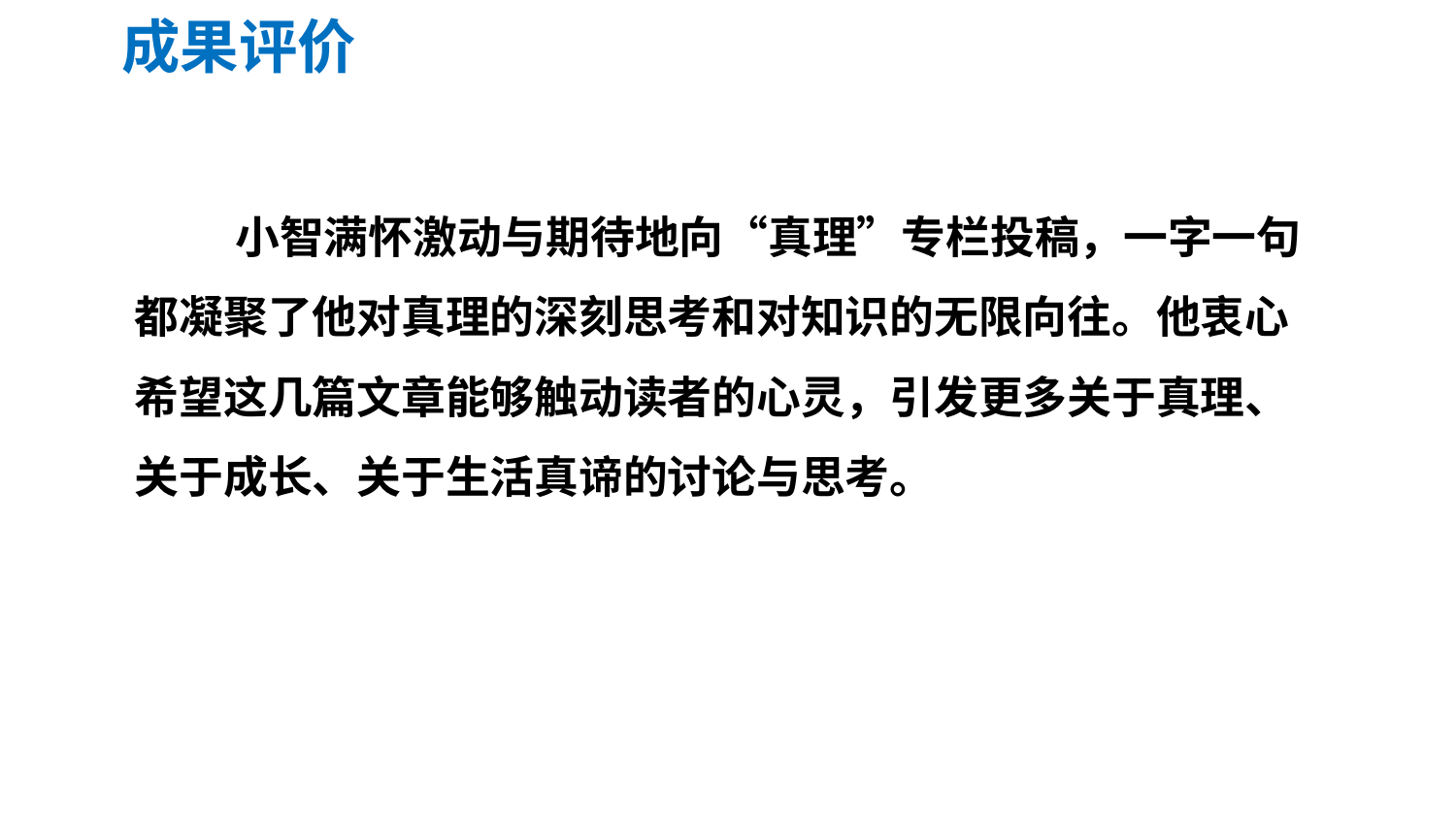

成果评价
小智满怀激动与期待地向“真理”专栏投稿，一字一句都凝聚了他对真理的深刻思考和对知识的无限向往。他衷心希望这几篇文章能够触动读者的心灵，引发更多关于真理、关于成长、关于生活真谛的讨论与思考。